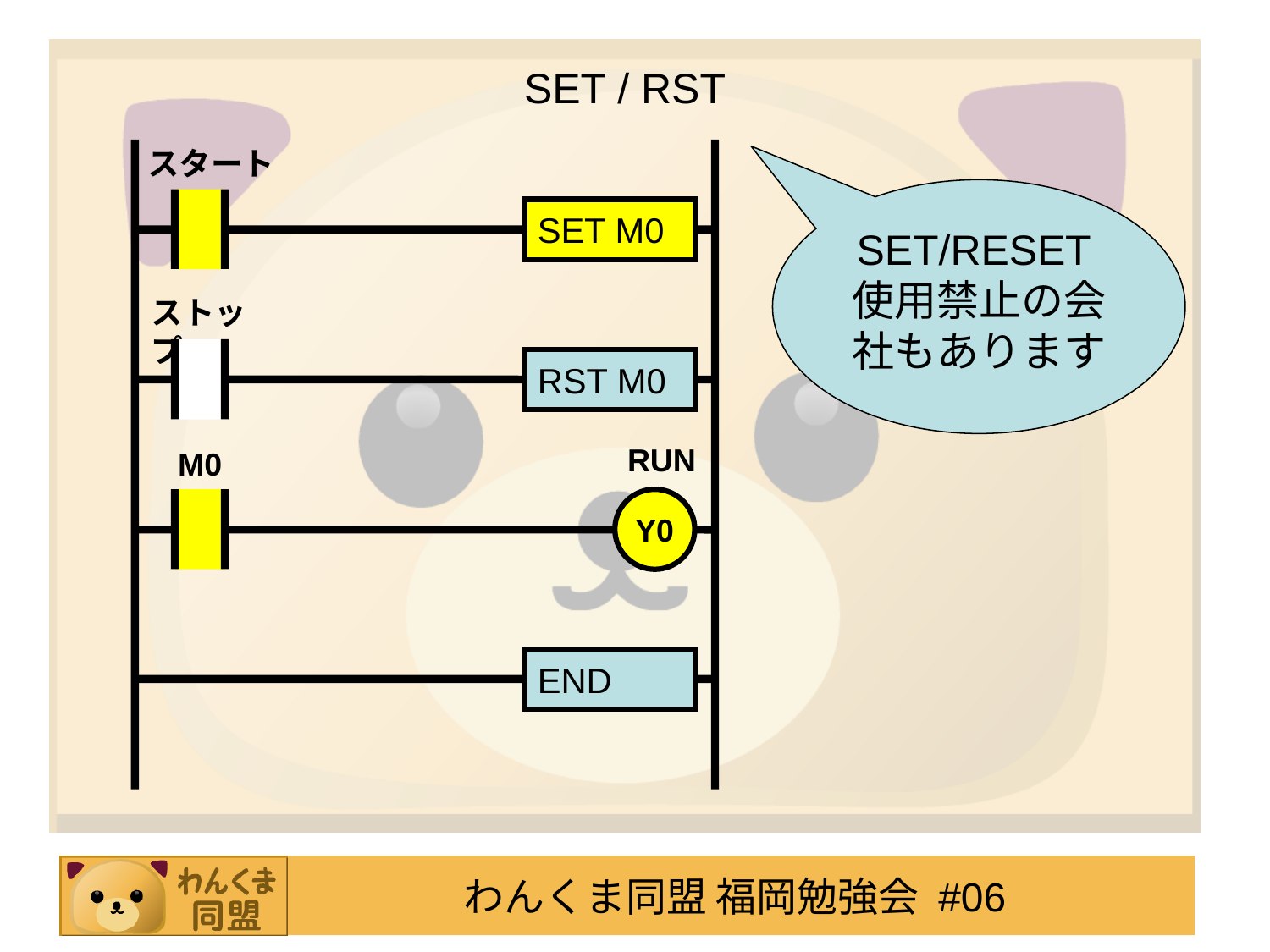

# SET / RST
スタート

SET/RESET使用禁止の会社もあります

SET M0

ストップ

RST M0

RUN
M0

Y0

END